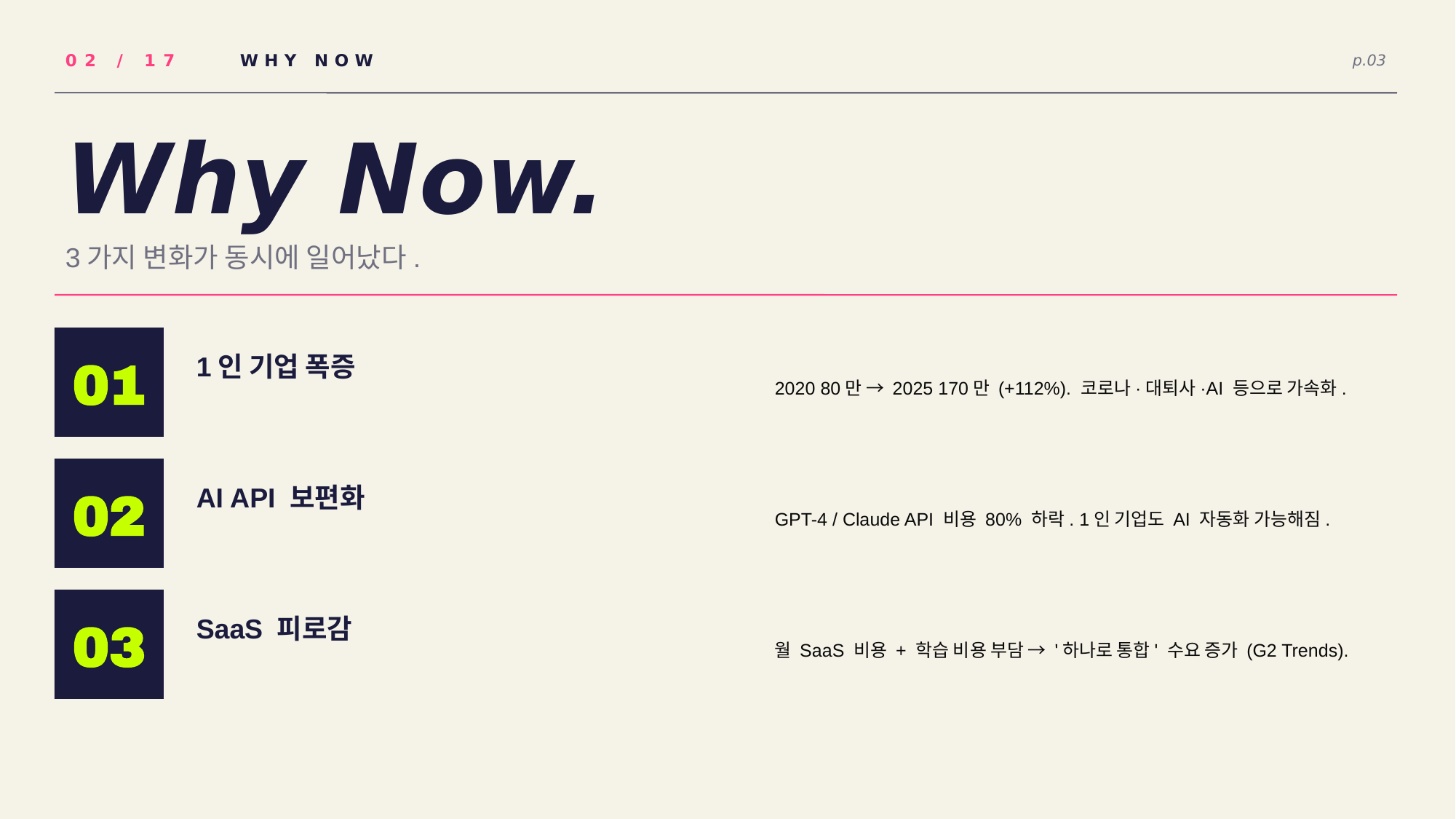

02 / 17
WHY NOW
p.03

Why Now.
3가지 변화가 동시에 일어났다.

01
1인 기업 폭증
2020 80만 → 2025 170만 (+112%). 코로나·대퇴사·AI 등으로 가속화.

02
AI API 보편화
GPT-4 / Claude API 비용 80% 하락. 1인 기업도 AI 자동화 가능해짐.

03
SaaS 피로감
월 SaaS 비용 + 학습 비용 부담 → '하나로 통합' 수요 증가 (G2 Trends).